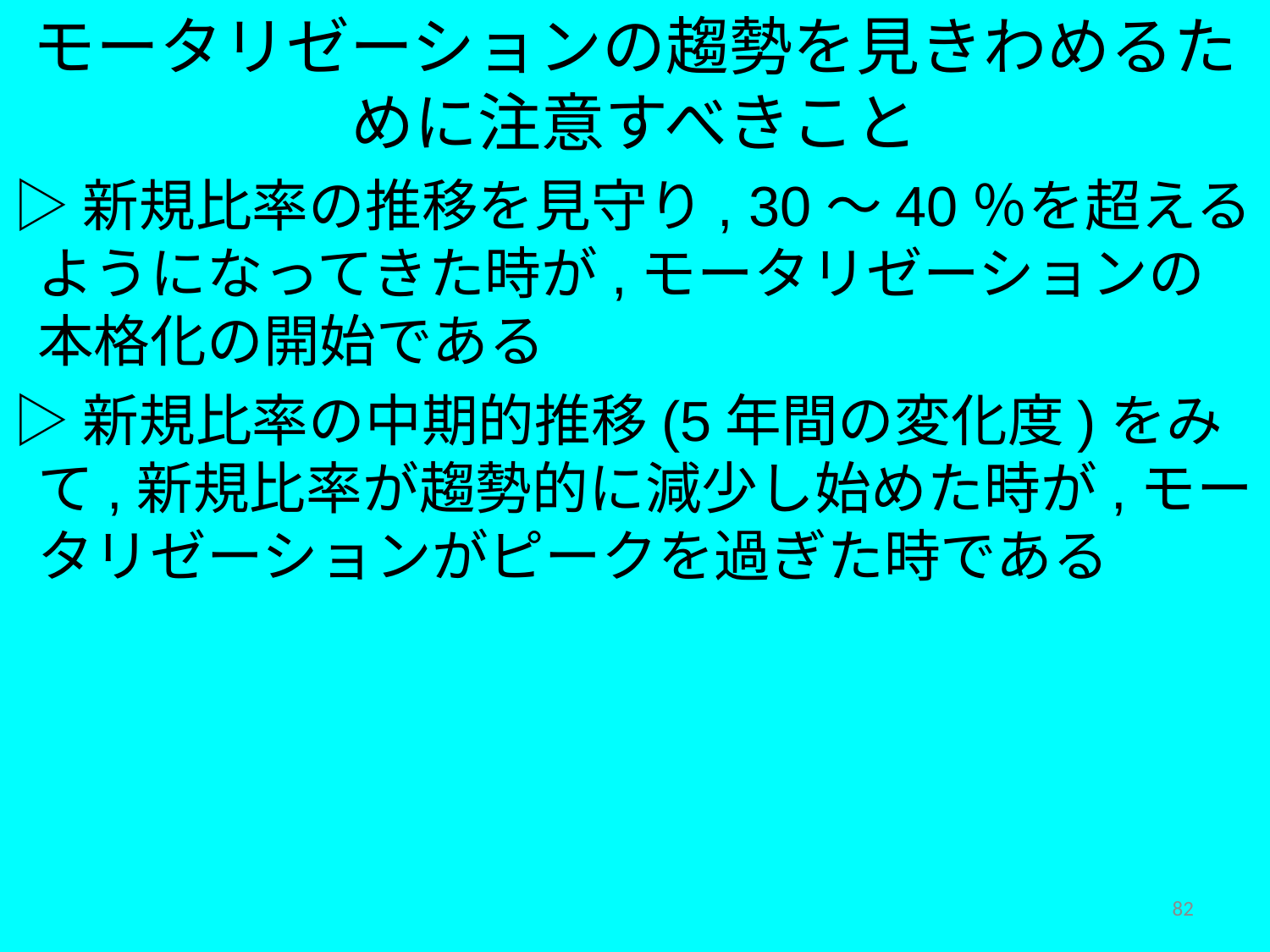

モータリゼーションの趨勢を見きわめるために注意すべきこと
▷新規比率の推移を見守り, 30～40％を超えるようになってきた時が,モータリゼーションの本格化の開始である
▷新規比率の中期的推移(5年間の変化度)をみて,新規比率が趨勢的に減少し始めた時が,モータリゼーションがピークを過ぎた時である
82